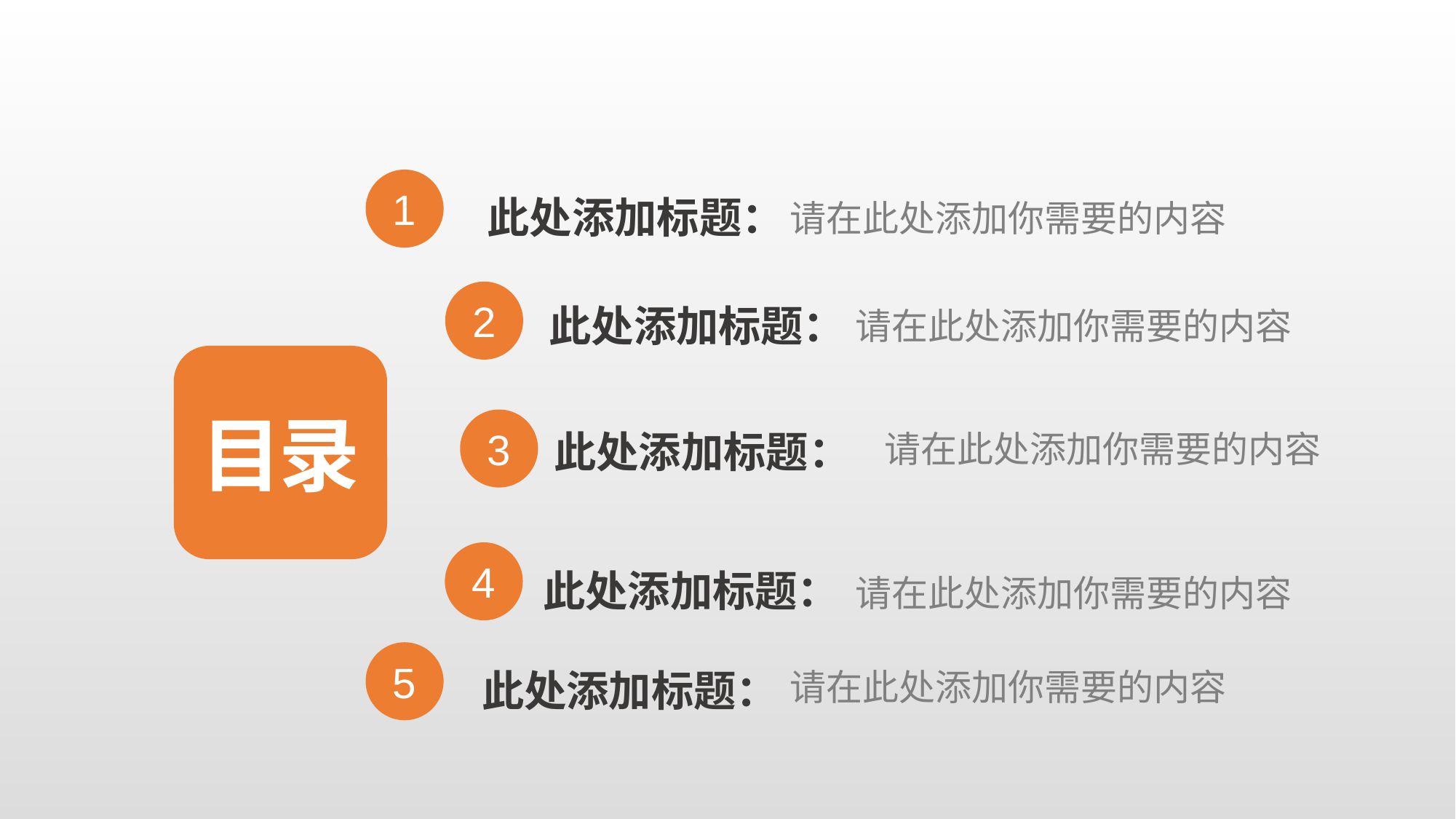

1
此处添加标题：
请在此处添加你需要的内容
2
此处添加标题：
请在此处添加你需要的内容
目录
3
此处添加标题：
请在此处添加你需要的内容
4
此处添加标题：
请在此处添加你需要的内容
5
此处添加标题：
请在此处添加你需要的内容